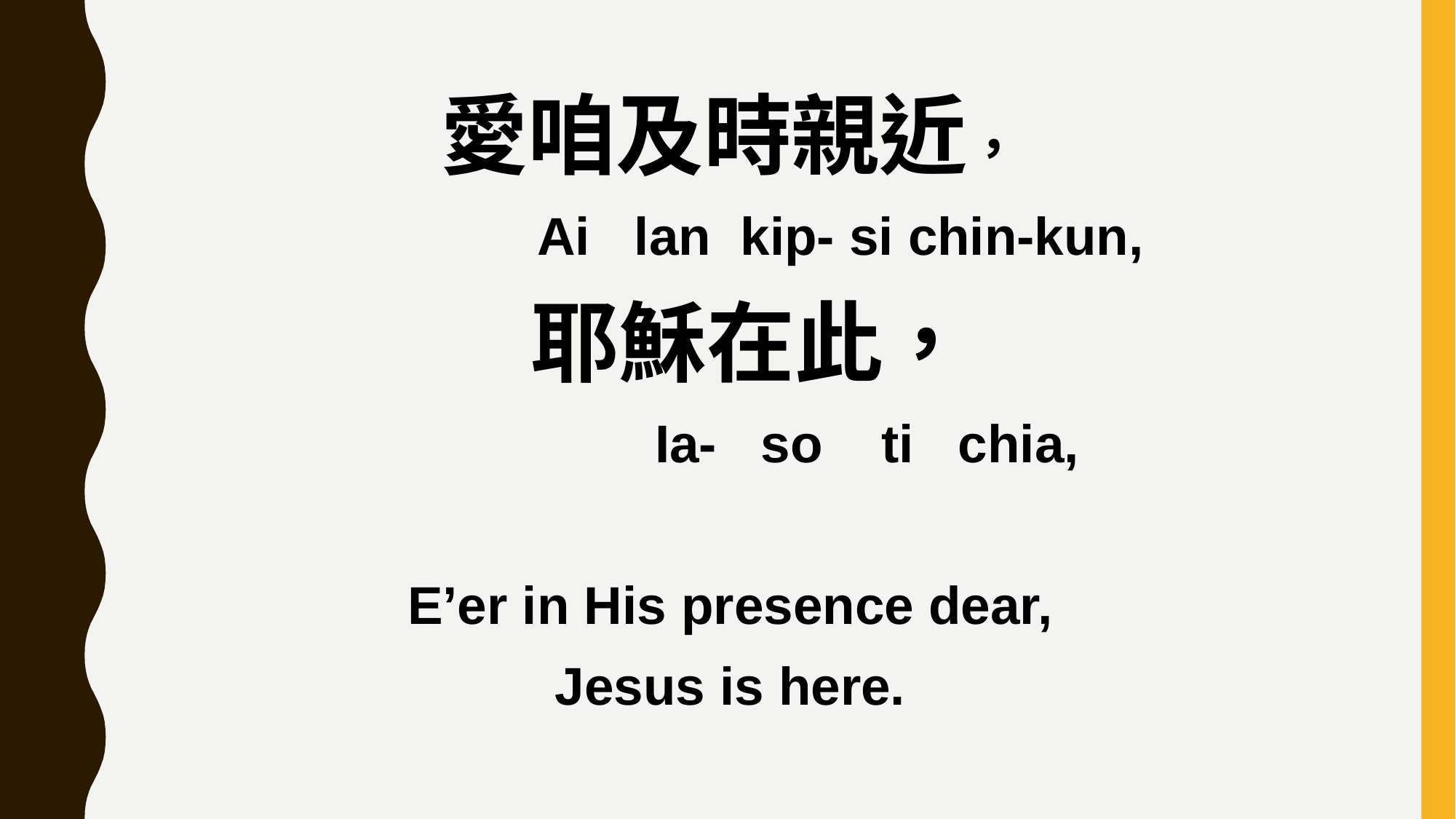

愛咱及時親近，
                       Ai   lan  kip- si chin-kun,
 耶穌在此，
                               Ia-   so    ti   chia,

E’er in His presence dear,
Jesus is here.